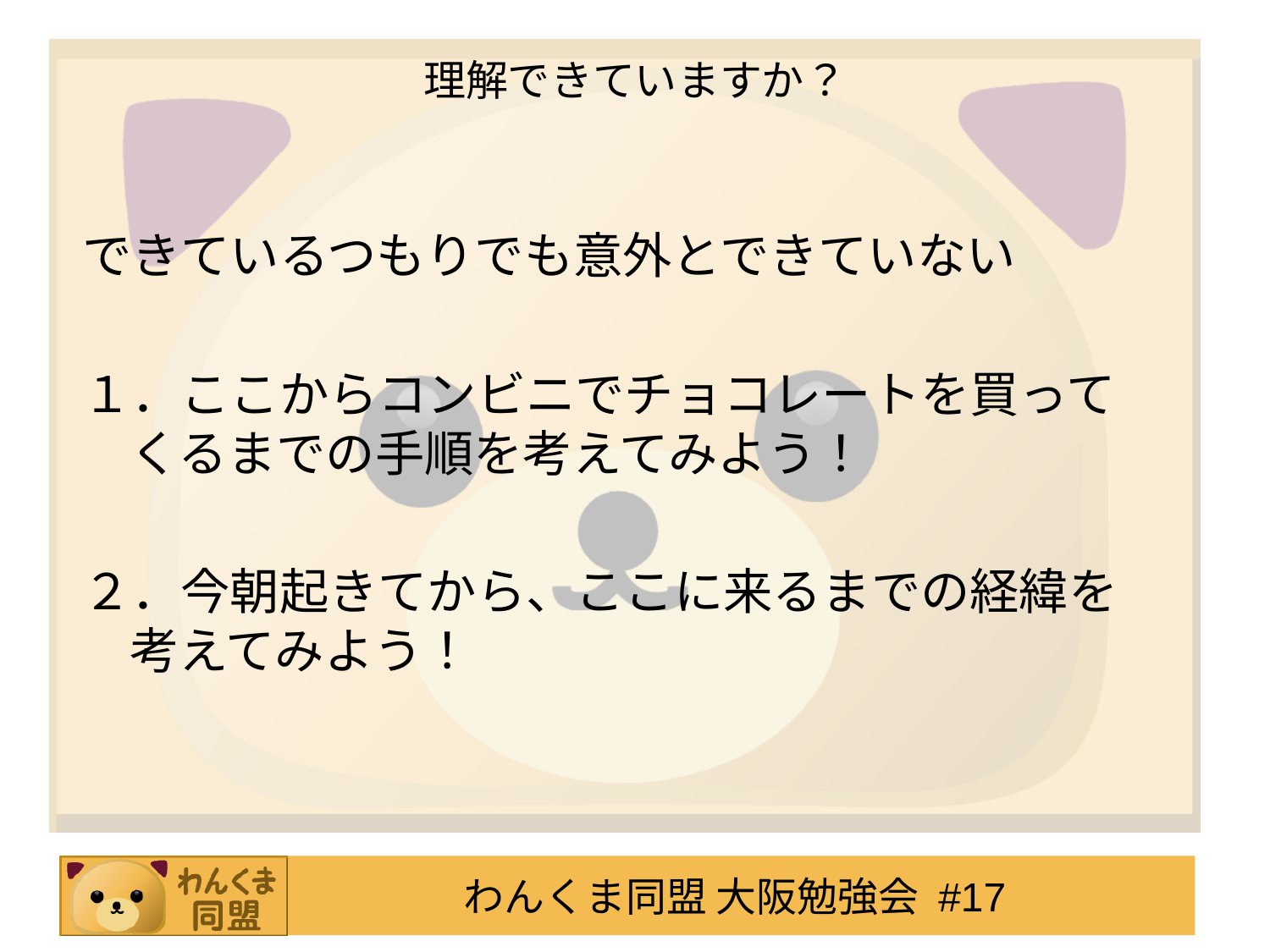

# 理解できていますか？
できているつもりでも意外とできていない

１．ここからコンビニでチョコレートを買ってくるまでの手順を考えてみよう！

２．今朝起きてから、ここに来るまでの経緯を考えてみよう！